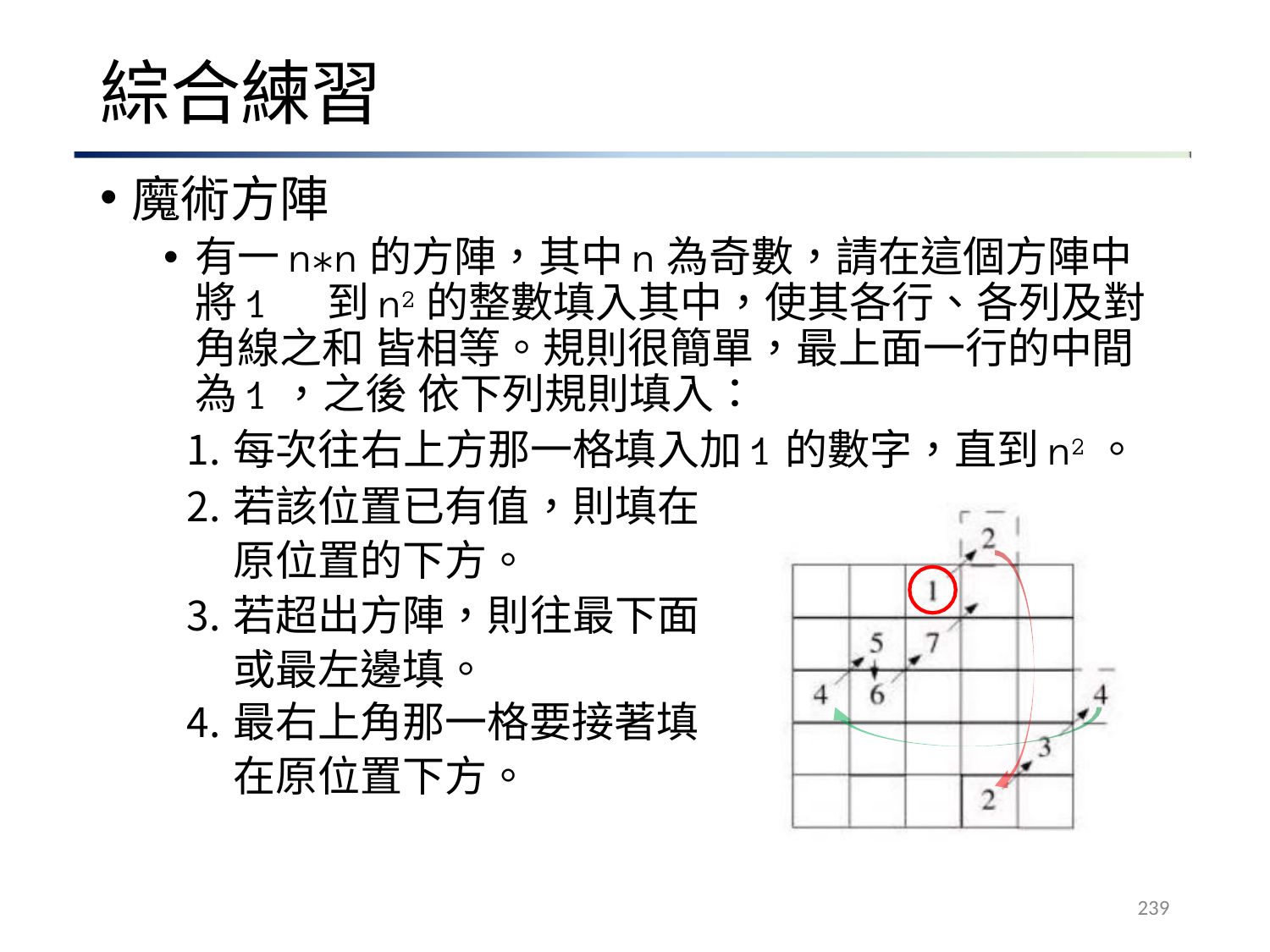

# 綜合練習
魔術方陣
有一n*n的方陣，其中n為奇數，請在這個方陣中將1  到n2的整數填入其中，使其各行、各列及對角線之和 皆相等。規則很簡單，最上面一行的中間為1，之後 依下列規則填入：
每次往右上方那一格填入加1的數字，直到n2。
若該位置已有值，則填在 原位置的下方。
若超出方陣，則往最下面 或最左邊填。
最右上角那一格要接著填
在原位置下方。

239